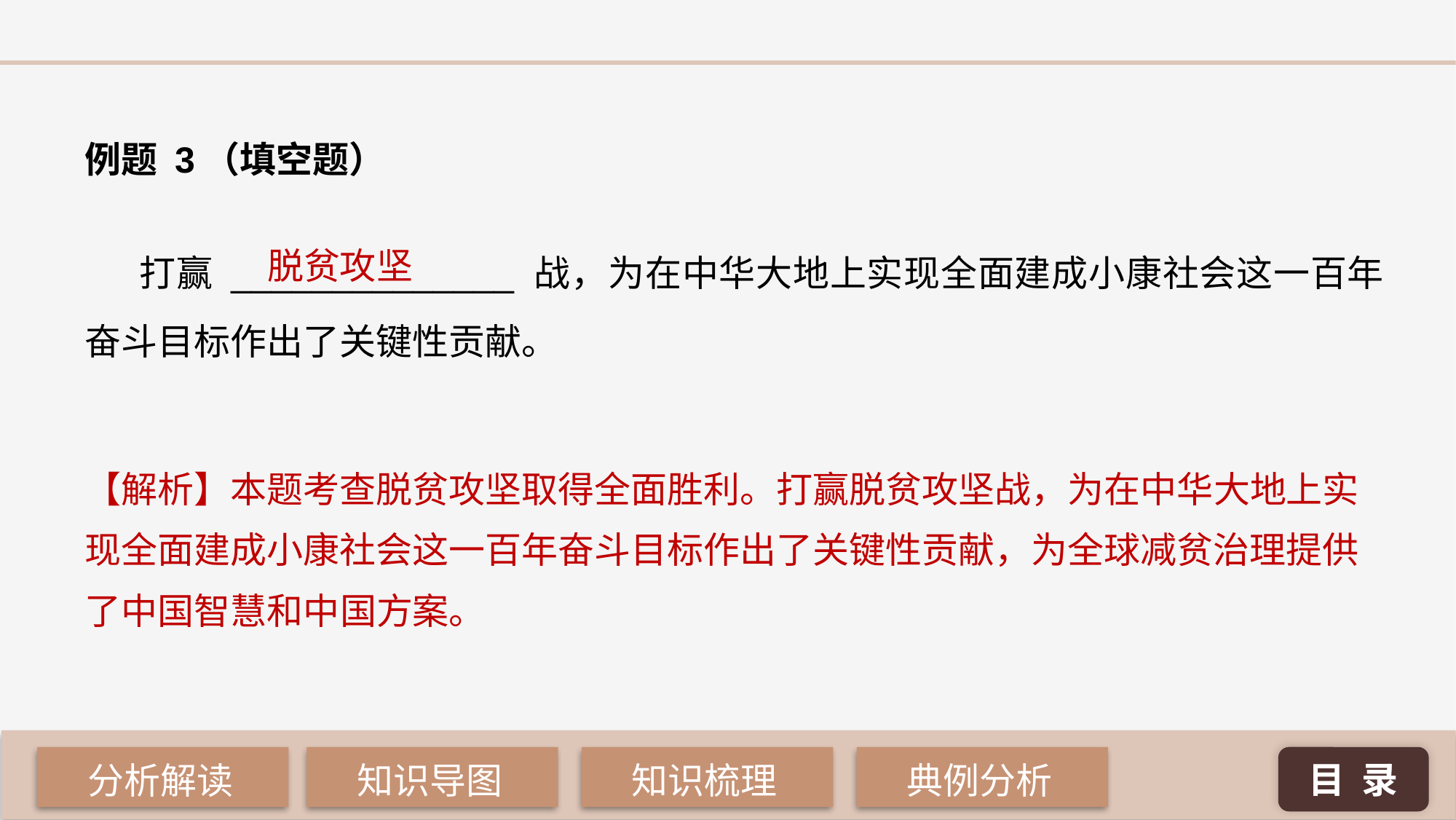

例题 3（填空题）
打赢 ______________ 战，为在中华大地上实现全面建成小康社会这一百年奋斗目标作出了关键性贡献。
脱贫攻坚
【解析】本题考查脱贫攻坚取得全面胜利。打赢脱贫攻坚战，为在中华大地上实现全面建成小康社会这一百年奋斗目标作出了关键性贡献，为全球减贫治理提供了中国智慧和中国方案。